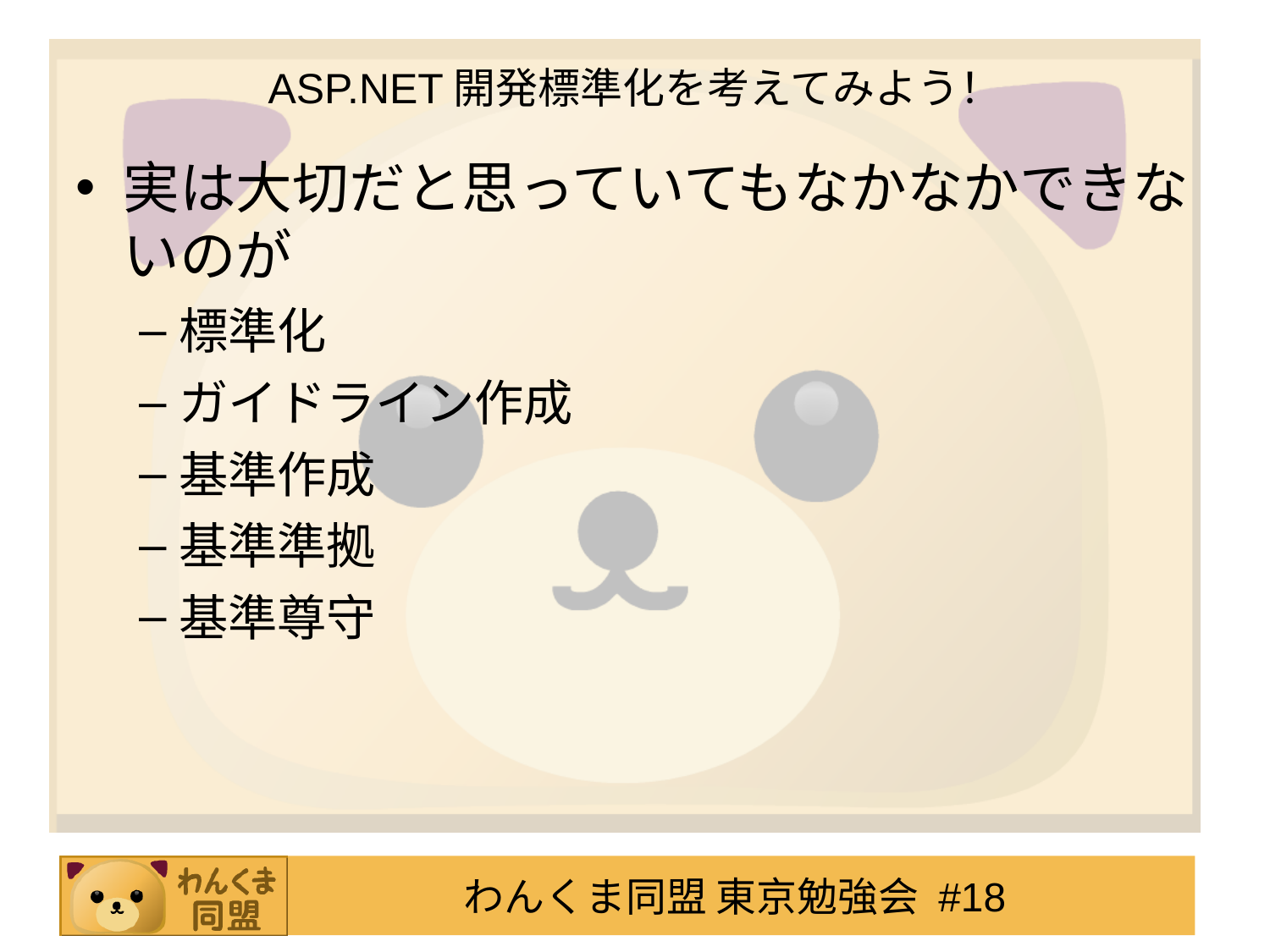

ASP.NET開発標準化を考えてみよう！
実は大切だと思っていてもなかなかできないのが
標準化
ガイドライン作成
基準作成
基準準拠
基準尊守